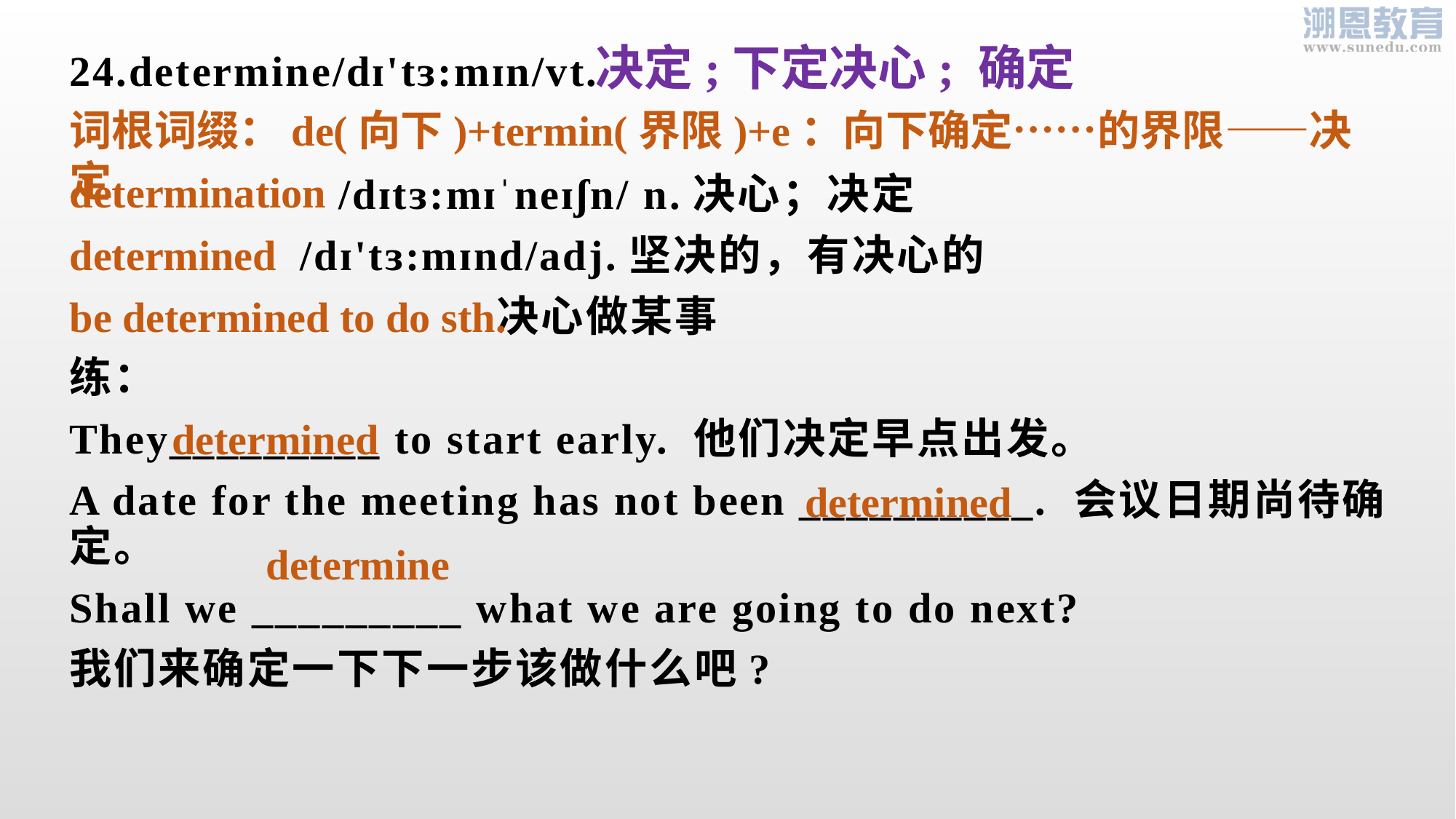

决定;下定决心; 确定

24.determine/dɪ'tɜ:mɪn/vt.

                     /dɪtɜ:mɪˈneɪʃn/ n.决心；决定
                  /dɪ'tɜ:mɪnd/adj.坚决的，有决心的
                                   决心做某事
练：
They_________ to start early. 他们决定早点出发。
A date for the meeting has not been __________.	 会议日期尚待确定。
Shall we _________ what we are going to do next?
我们来确定一下下一步该做什么吧?
词根词缀：de(向下)+termin(界限)+e：向下确定……的界限——决定
determination
determined
be determined to do sth.
determined
determined
determine